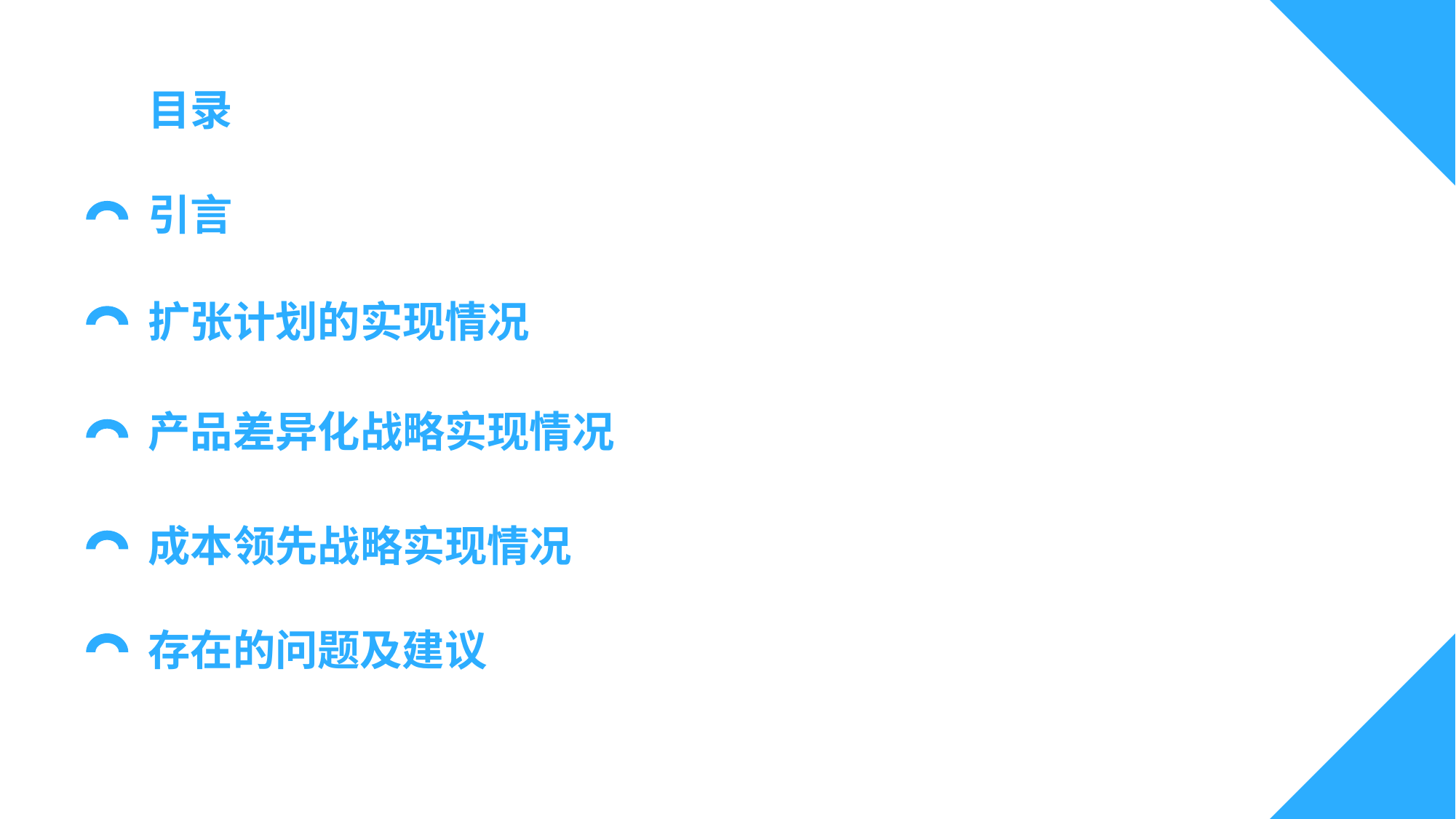

目录
引言

扩张计划的实现情况

产品差异化战略实现情况

成本领先战略实现情况

存在的问题及建议